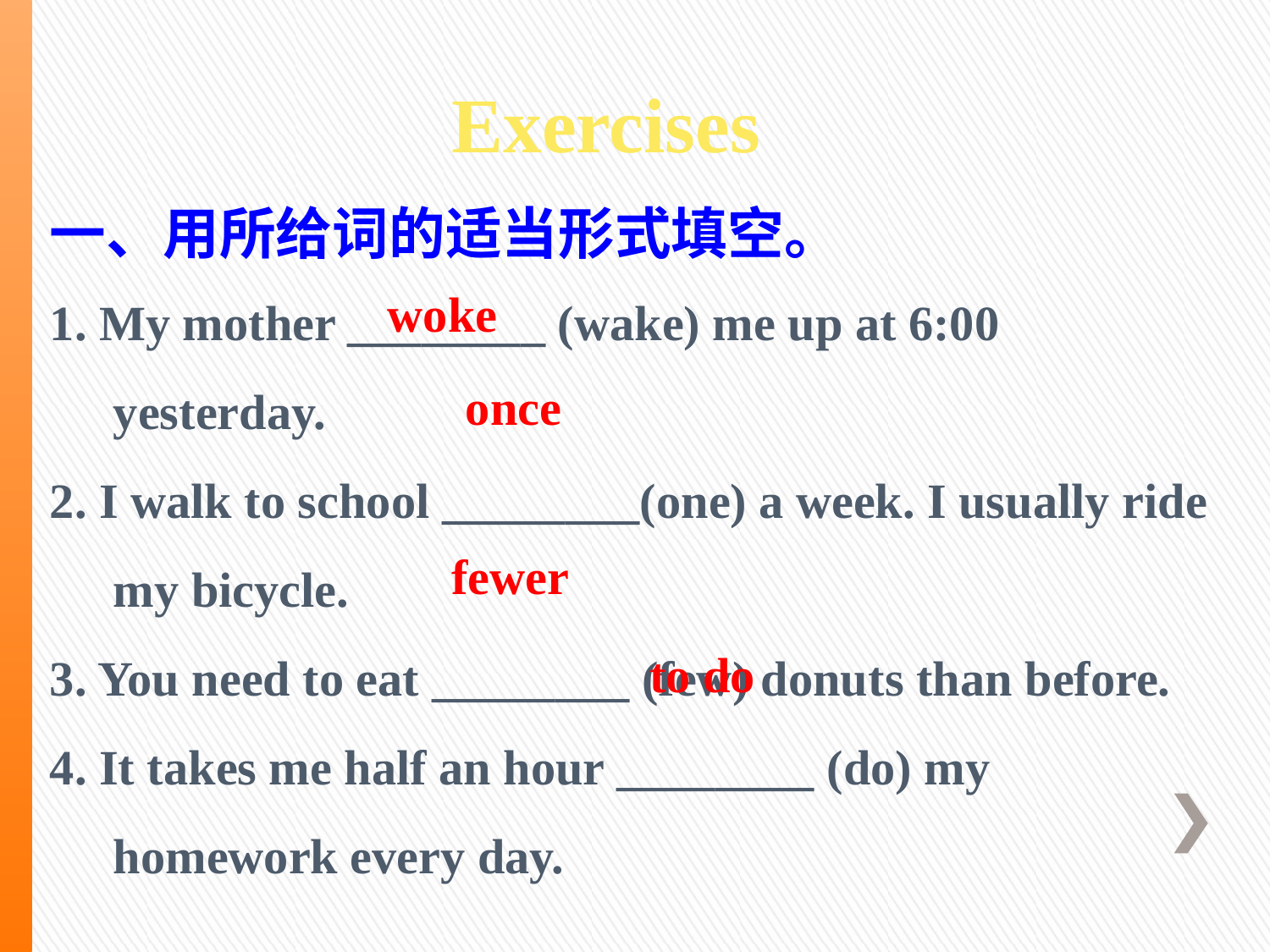

Exercises
一、用所给词的适当形式填空。
1. My mother ________ (wake) me up at 6:00 yesterday.
2. I walk to school ________(one) a week. I usually ride my bicycle.
3. You need to eat ________ (few) donuts than before.
4. It takes me half an hour ________ (do) my homework every day.
  woke
 once
fewer
to do